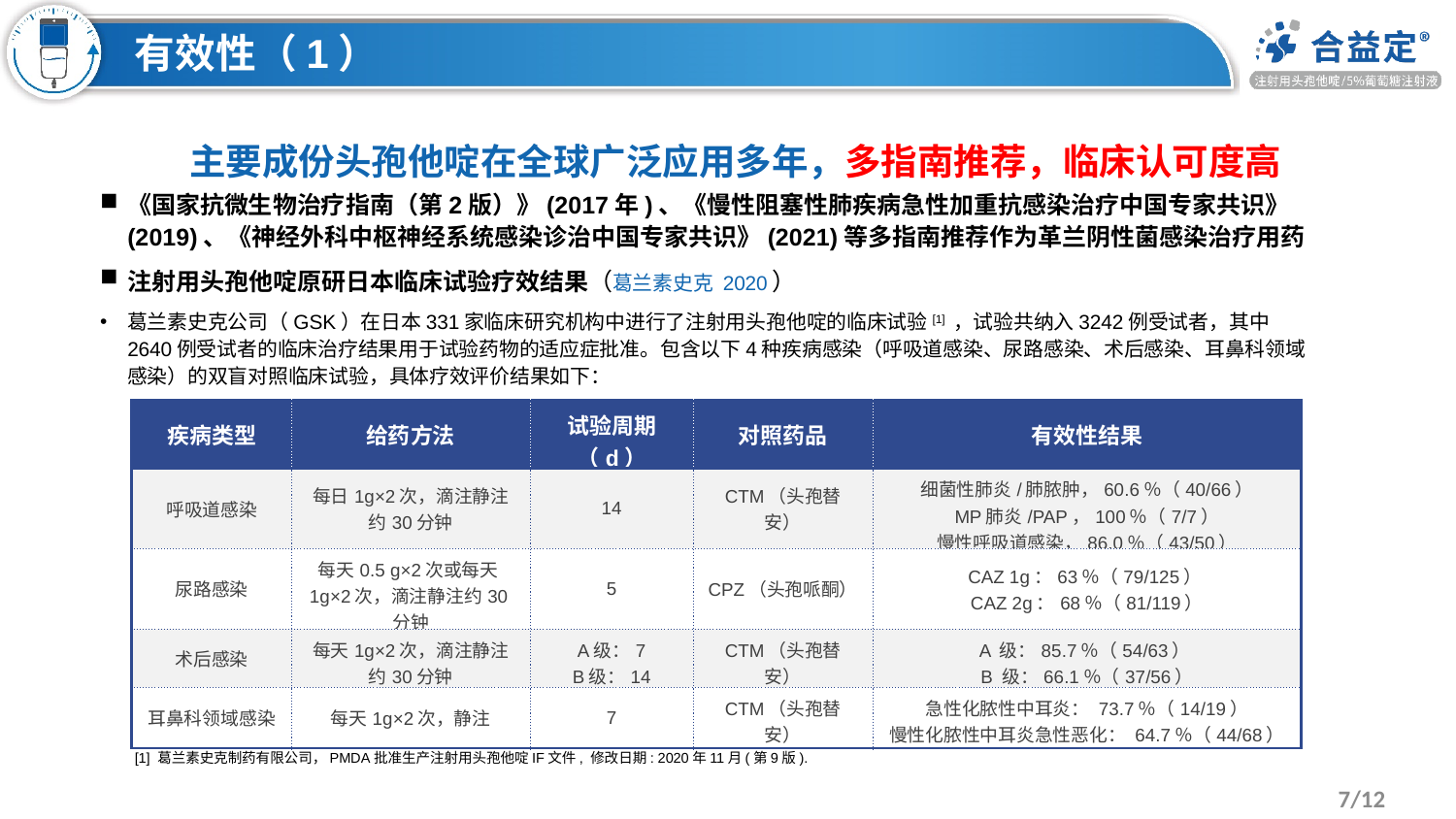

有效性（1）
主要成份头孢他啶在全球广泛应用多年，多指南推荐，临床认可度高
《国家抗微生物治疗指南（第2版）》(2017年)、《慢性阻塞性肺疾病急性加重抗感染治疗中国专家共识》(2019)、《神经外科中枢神经系统感染诊治中国专家共识》(2021)等多指南推荐作为革兰阴性菌感染治疗用药
注射用头孢他啶原研日本临床试验疗效结果（葛兰素史克 2020）
葛兰素史克公司（GSK）在日本331家临床研究机构中进行了注射用头孢他啶的临床试验[1] ，试验共纳入3242例受试者，其中2640例受试者的临床治疗结果用于试验药物的适应症批准。包含以下4种疾病感染（呼吸道感染、尿路感染、术后感染、耳鼻科领域感染）的双盲对照临床试验，具体疗效评价结果如下：
| 疾病类型 | 给药方法 | 试验周期（d） | 对照药品 | 有效性结果 |
| --- | --- | --- | --- | --- |
| 呼吸道感染 | 每日1g×2次，滴注静注约30分钟 | 14 | CTM（头孢替安） | 细菌性肺炎/肺脓肿，60.6％（40/66） MP肺炎/PAP，100％（7/7） 慢性呼吸道感染，86.0％（43/50） |
| 尿路感染 | 每天0.5 g×2次或每天1g×2次，滴注静注约30分钟 | 5 | CPZ（头孢哌酮） | CAZ 1g：63％（79/125） CAZ 2g：68％（81/119） |
| 术后感染 | 每天1g×2次，滴注静注约30分钟 | A级：7 B级：14 | CTM（头孢替安） | A 级：85.7％（54/63） B 级：66.1％（37/56） |
| 耳鼻科领域感染 | 每天1g×2次，静注 | 7 | CTM（头孢替安） | 急性化脓性中耳炎： 73.7％（14/19） 慢性化脓性中耳炎急性恶化： 64.7％（44/68） |
[1] 葛兰素史克制药有限公司，PMDA批准生产注射用头孢他啶IF文件, 修改日期: 2020年11月(第9版).